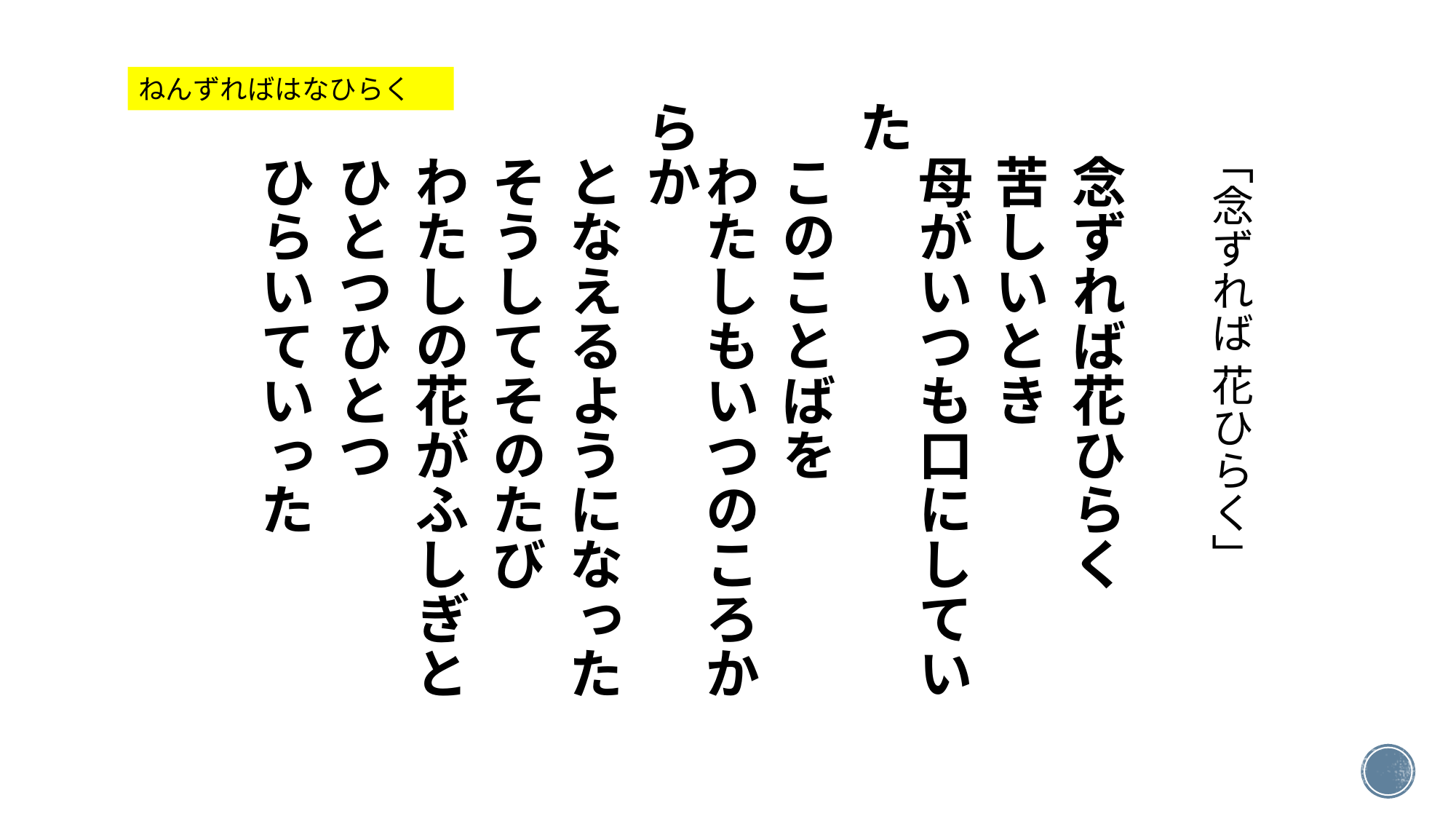

ねんずればはなひらく
　「念ずれば 花ひらく」

　念ずれば花ひらく
　苦しいとき
　母がいつも口にしていた
　このことばを
　わたしもいつのころからか
　となえるようになった
　そうしてそのたび
　わたしの花がふしぎと
　ひとつひとつ
　ひらいていった